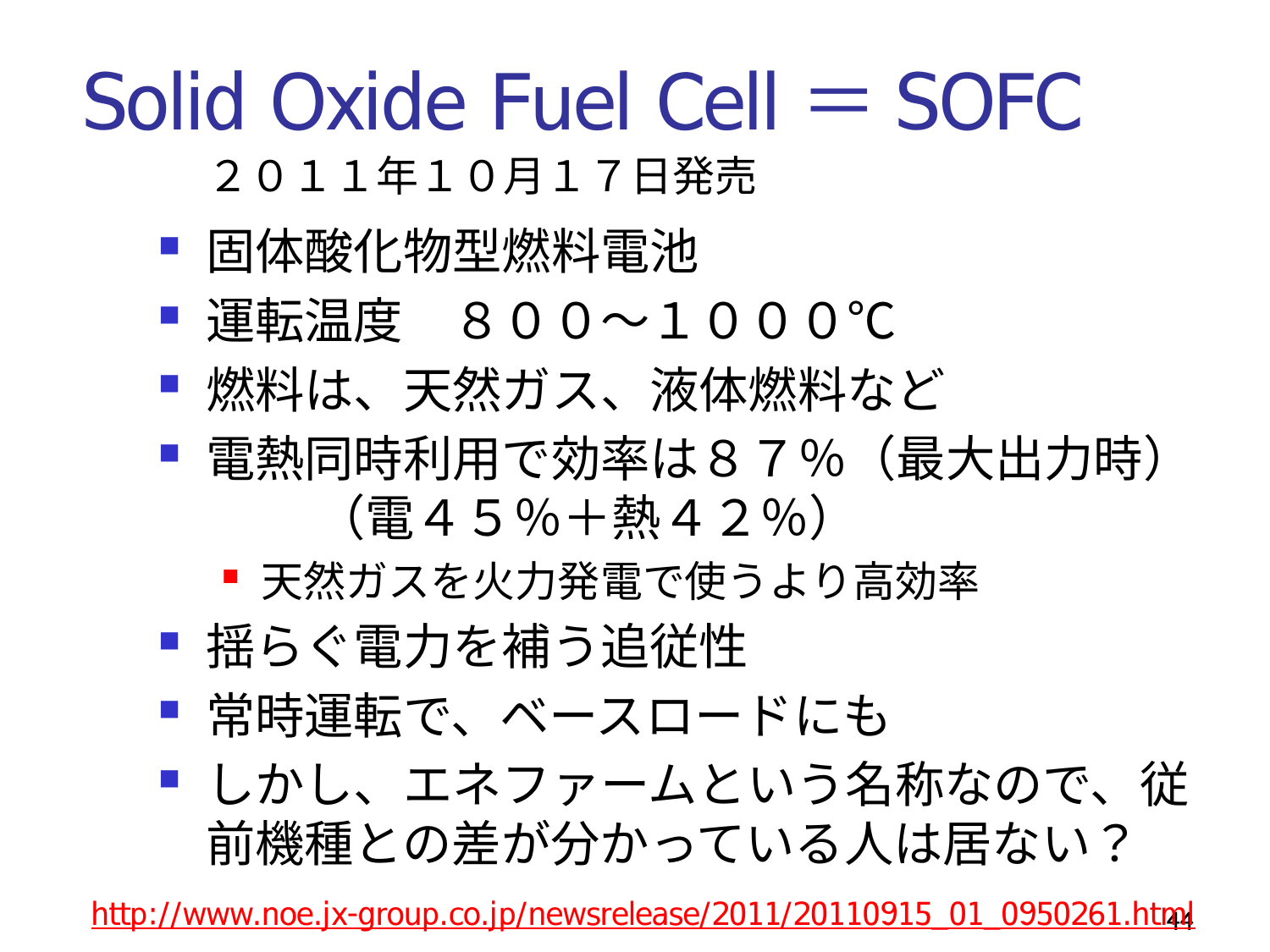

# Solid Oxide Fuel Cell＝SOFC
２０１１年１０月１７日発売
固体酸化物型燃料電池
運転温度　８００～１０００℃
燃料は、天然ガス、液体燃料など
電熱同時利用で効率は８７％（最大出力時）
          （電４５％＋熱４２％）
天然ガスを火力発電で使うより高効率
揺らぐ電力を補う追従性
常時運転で、ベースロードにも
しかし、エネファームという名称なので、従前機種との差が分かっている人は居ない？
44
http://www.noe.jx-group.co.jp/newsrelease/2011/20110915_01_0950261.html